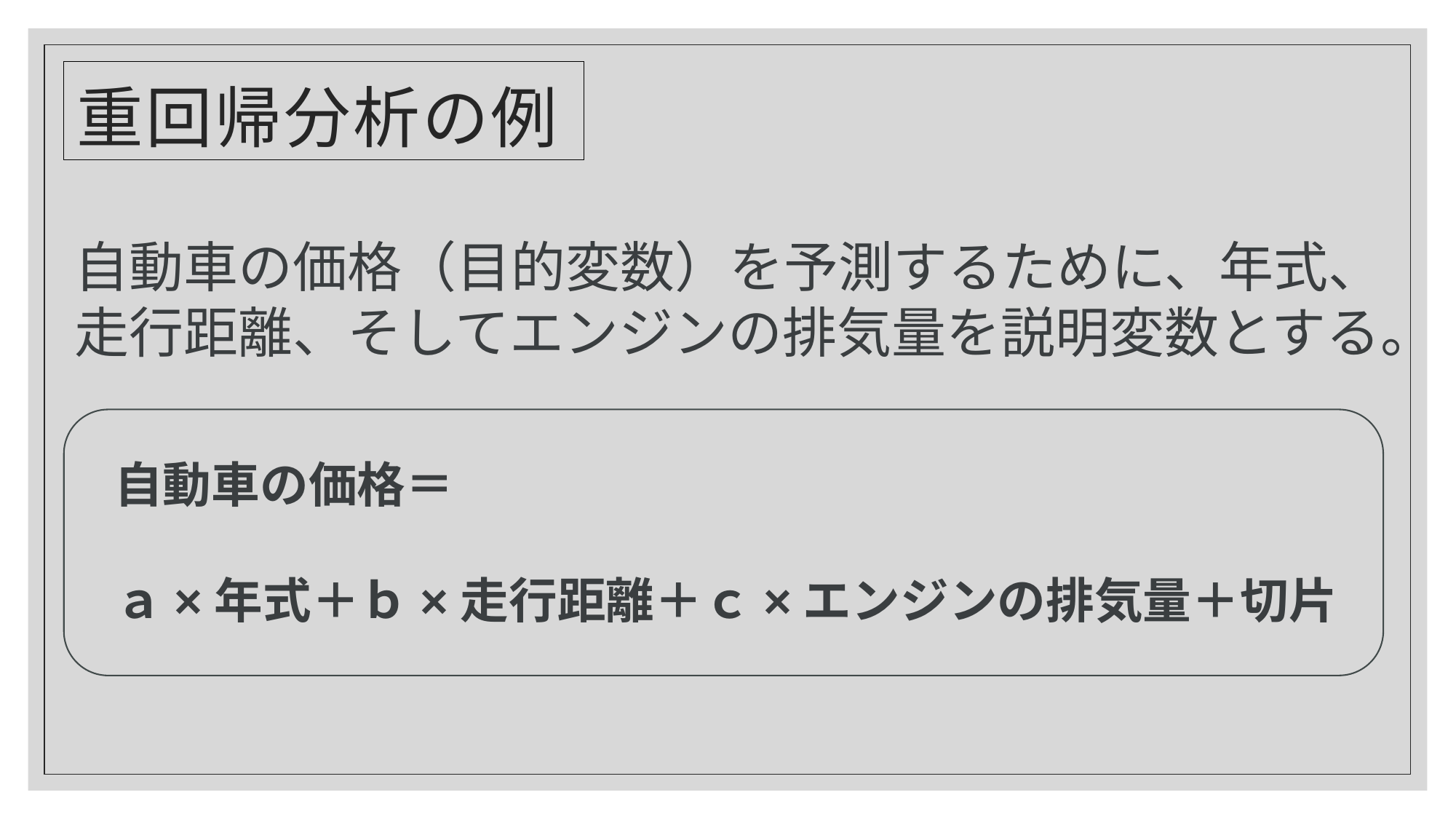

# 重回帰分析の例
自動車の価格（目的変数）を予測するために、年式、走行距離、そしてエンジンの排気量を説明変数とする。

自動車の価格＝

ａ×年式＋ｂ×走行距離＋ｃ×エンジンの排気量＋切片